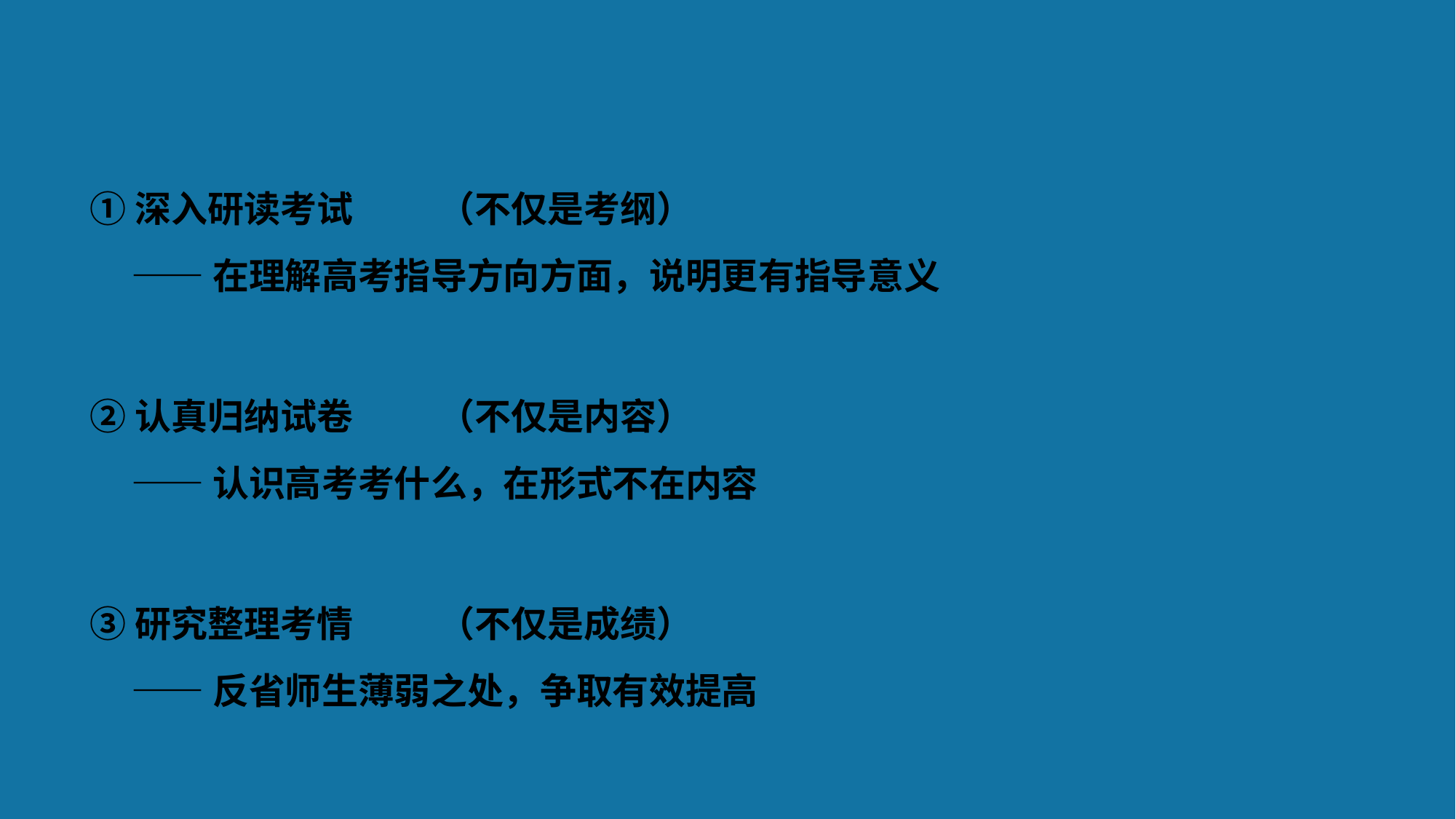

考纲引领有高度
 ①深入研读考试说明（不仅是考纲）
      ——在理解高考指导方向方面，说明更有指导意义

 ②认真归纳试卷形式（不仅是内容）
      ——认识高考考什么，在形式不在内容

 ③研究整理考情反馈（不仅是成绩）
      ——反省师生薄弱之处，争取有效提高